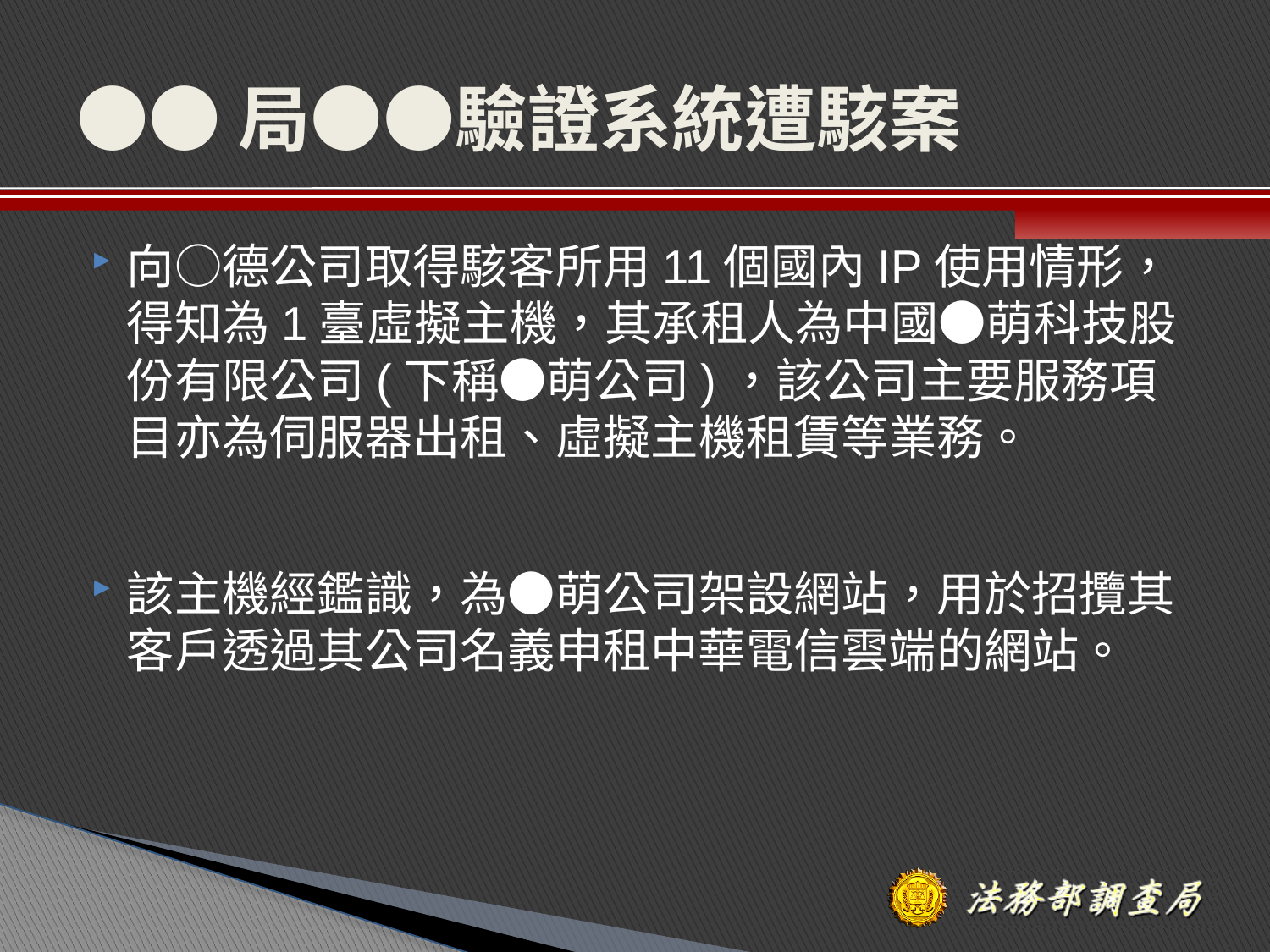

# ●●局●●驗證系統遭駭案
向○德公司取得駭客所用11個國內IP使用情形，得知為1臺虛擬主機，其承租人為中國●萌科技股份有限公司(下稱●萌公司)，該公司主要服務項目亦為伺服器出租、虛擬主機租賃等業務。

該主機經鑑識，為●萌公司架設網站，用於招攬其客戶透過其公司名義申租中華電信雲端的網站。